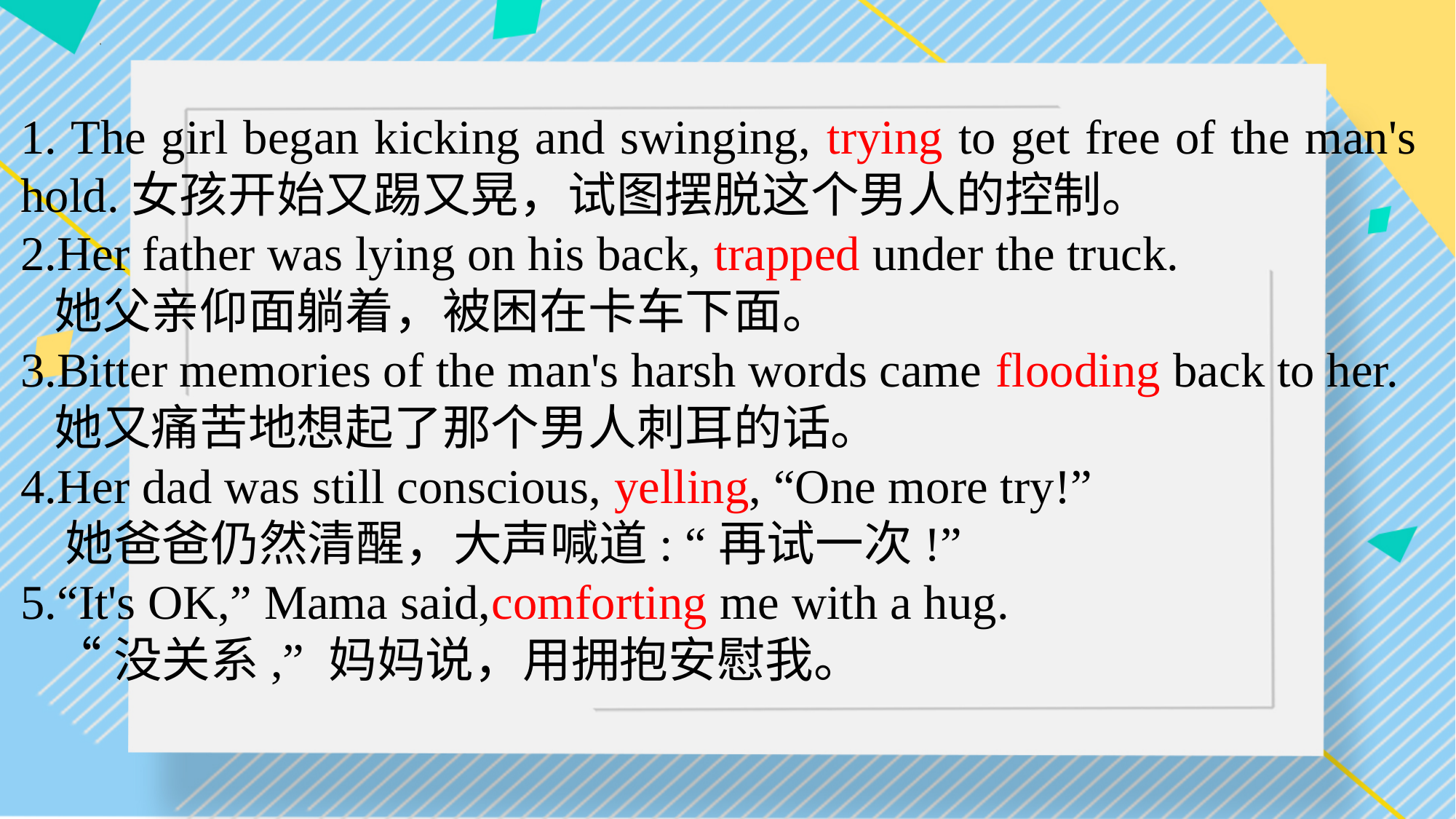

1. The girl began kicking and swinging, trying to get free of the man's  hold.女孩开始又踢又晃，试图摆脱这个男人的控制。
2.Her father was lying on his back, trapped under the truck.
  她父亲仰面躺着，被困在卡车下面。
3.Bitter memories of the man's harsh words came flooding back to her.
  她又痛苦地想起了那个男人刺耳的话。
4.Her dad was still conscious, yelling, “One more try!”
   她爸爸仍然清醒，大声喊道: “再试一次!”
5.“It's OK,” Mama said,comforting me with a hug.
   “没关系,” 妈妈说，用拥抱安慰我。